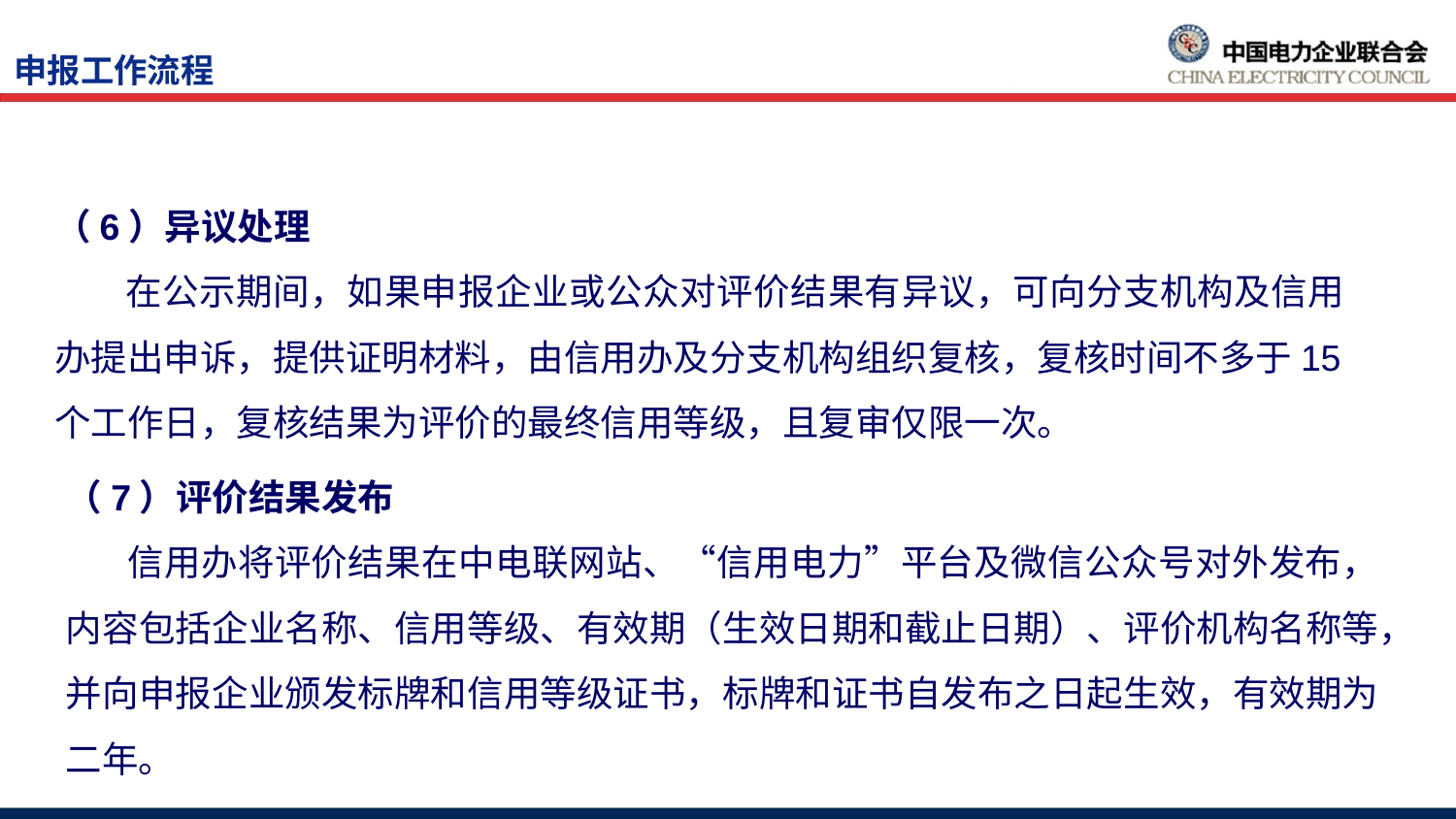

申报工作流程
（6）异议处理
       在公示期间，如果申报企业或公众对评价结果有异议，可向分支机构及信用办提出申诉，提供证明材料，由信用办及分支机构组织复核，复核时间不多于15个工作日，复核结果为评价的最终信用等级，且复审仅限一次。
（7）评价结果发布
      信用办将评价结果在中电联网站、“信用电力”平台及微信公众号对外发布，内容包括企业名称、信用等级、有效期（生效日期和截止日期）、评价机构名称等，并向申报企业颁发标牌和信用等级证书，标牌和证书自发布之日起生效，有效期为二年。